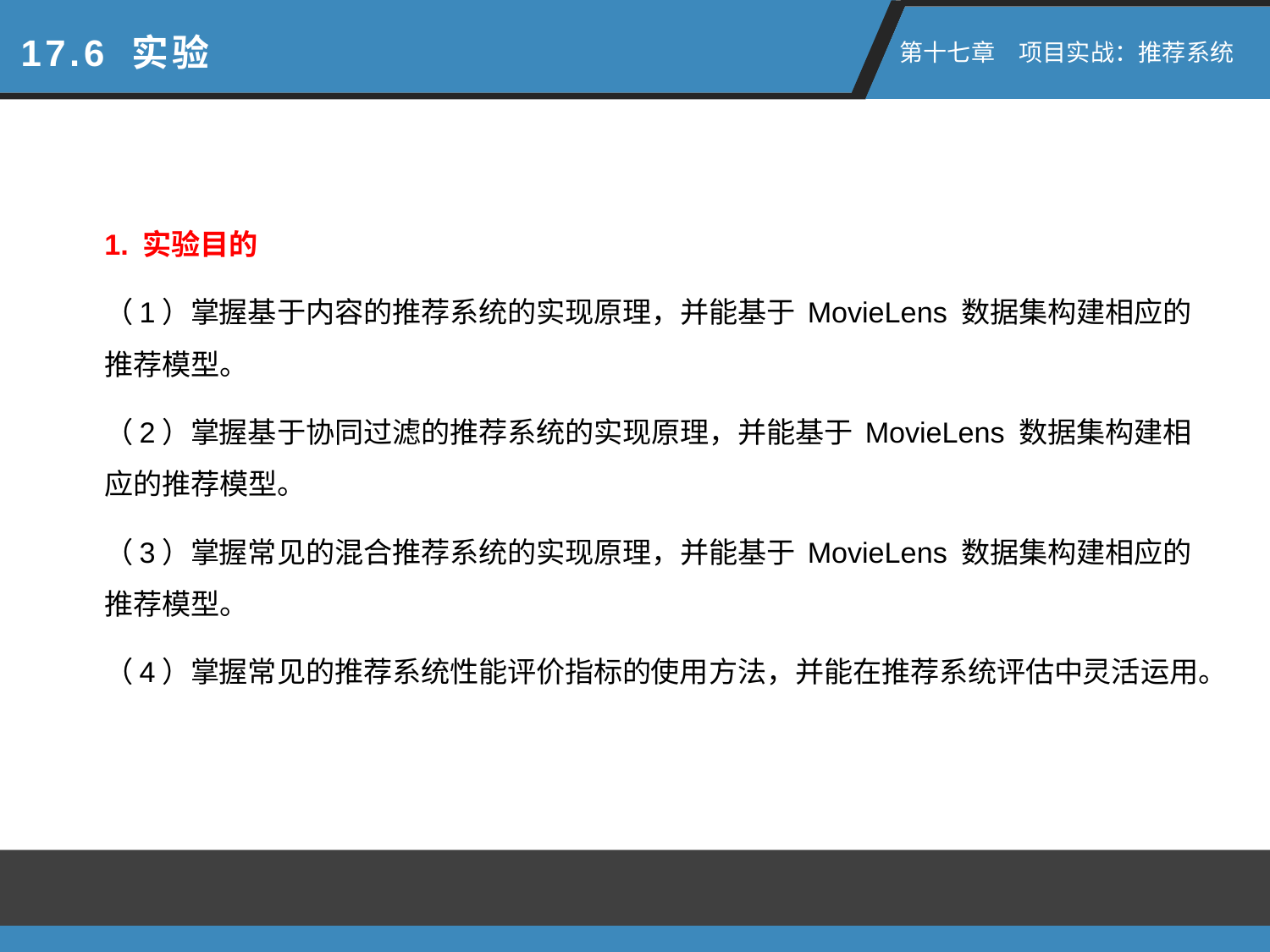

17.6 实验
  第十七章　项目实战：推荐系统
1. 实验目的
（1）掌握基于内容的推荐系统的实现原理，并能基于 MovieLens 数据集构建相应的推荐模型。
（2）掌握基于协同过滤的推荐系统的实现原理，并能基于 MovieLens 数据集构建相应的推荐模型。
（3）掌握常见的混合推荐系统的实现原理，并能基于 MovieLens 数据集构建相应的推荐模型。
（4）掌握常见的推荐系统性能评价指标的使用方法，并能在推荐系统评估中灵活运用。